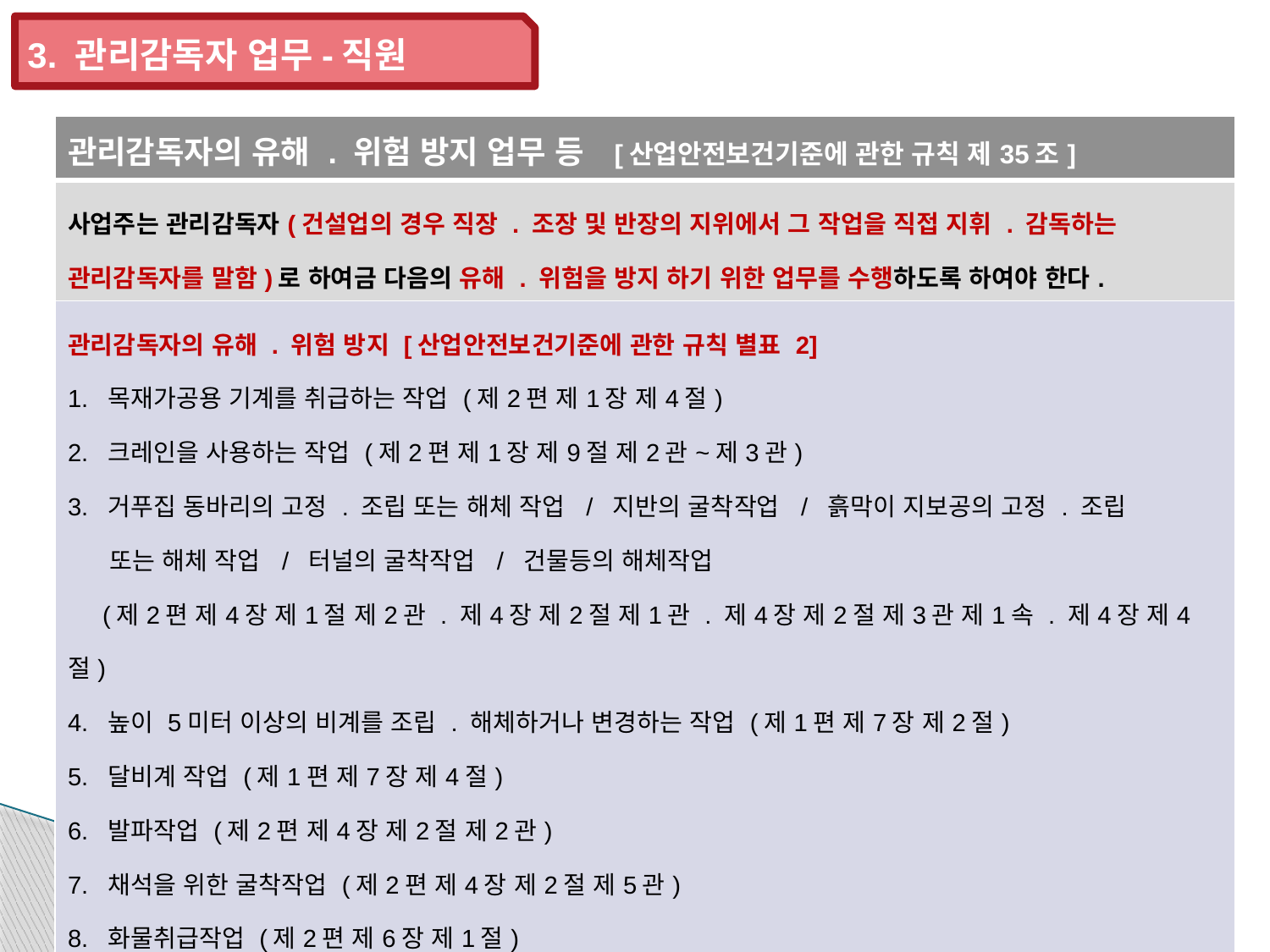

3. 관리감독자 업무-직원
| 관리감독자의 유해 . 위험 방지 업무 등 [산업안전보건기준에 관한 규칙 제35조] |
| --- |
| 사업주는 관리감독자(건설업의 경우 직장 . 조장 및 반장의 지위에서 그 작업을 직접 지휘 . 감독하는 관리감독자를 말함)로 하여금 다음의 유해 . 위험을 방지 하기 위한 업무를 수행하도록 하여야 한다. |
| 관리감독자의 유해 . 위험 방지 [산업안전보건기준에 관한 규칙 별표 2] 1. 목재가공용 기계를 취급하는 작업 (제2편 제1장 제4절) 2. 크레인을 사용하는 작업 (제2편 제1장 제9절 제2관~제3관) 3. 거푸집 동바리의 고정 . 조립 또는 해체 작업 / 지반의 굴착작업 / 흙막이 지보공의 고정 . 조립 또는 해체 작업 / 터널의 굴착작업 / 건물등의 해체작업 (제2편 제4장 제1절 제2관 . 제4장 제2절 제1관 . 제4장 제2절 제3관 제1속 . 제4장 제4절) 4. 높이 5미터 이상의 비계를 조립 . 해체하거나 변경하는 작업 (제1편 제7장 제2절) 5. 달비계 작업 (제1편 제7장 제4절) 6. 발파작업 (제2편 제4장 제2절 제2관) 7. 채석을 위한 굴착작업 (제2편 제4장 제2절 제5관) 8. 화물취급작업 (제2편 제6장 제1절) 9. 허가대상 유해물질 취급작업 (제3편 제2장) 10. 석면 해체 . 철거작업 (제3편 제2장 제6절) 11. 밀폐공간 작업 (제3편 제10장) |